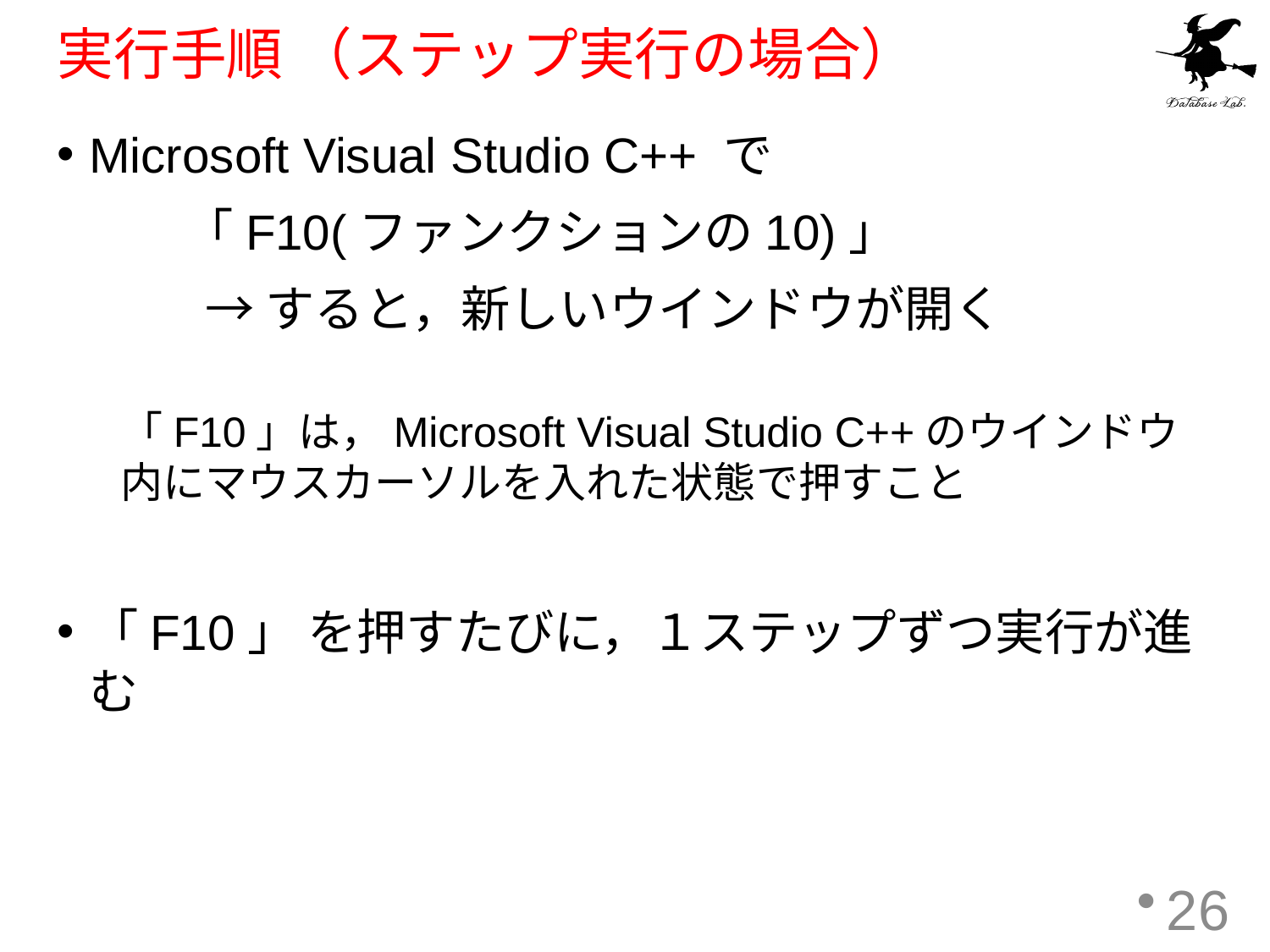

# 実行手順 （ステップ実行の場合）
Microsoft Visual Studio C++ で
	「F10(ファンクションの10)」
　　　→ すると，新しいウインドウが開く

「F10」は，Microsoft Visual Studio C++のウインドウ内にマウスカーソルを入れた状態で押すこと

「F10」 を押すたびに，１ステップずつ実行が進む
26